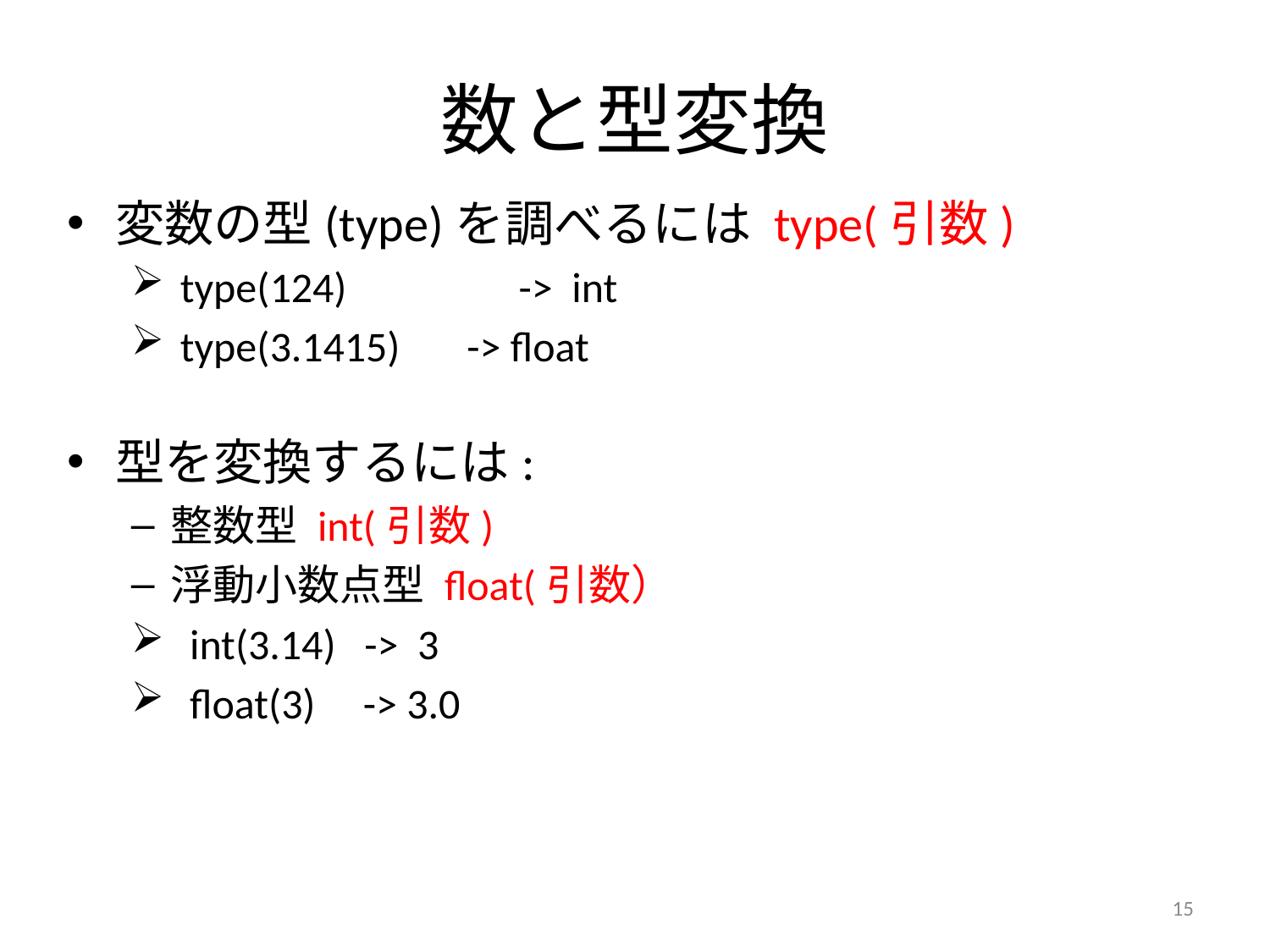

# 数と型変換
変数の型(type)を調べるには type(引数)
 type(124)       　　->  int
 type(3.1415)       -> float
型を変換するには:
整数型 int(引数)
浮動小数点型 float(引数）
  int(3.14)   ->  3
  float(3)     -> 3.0

15